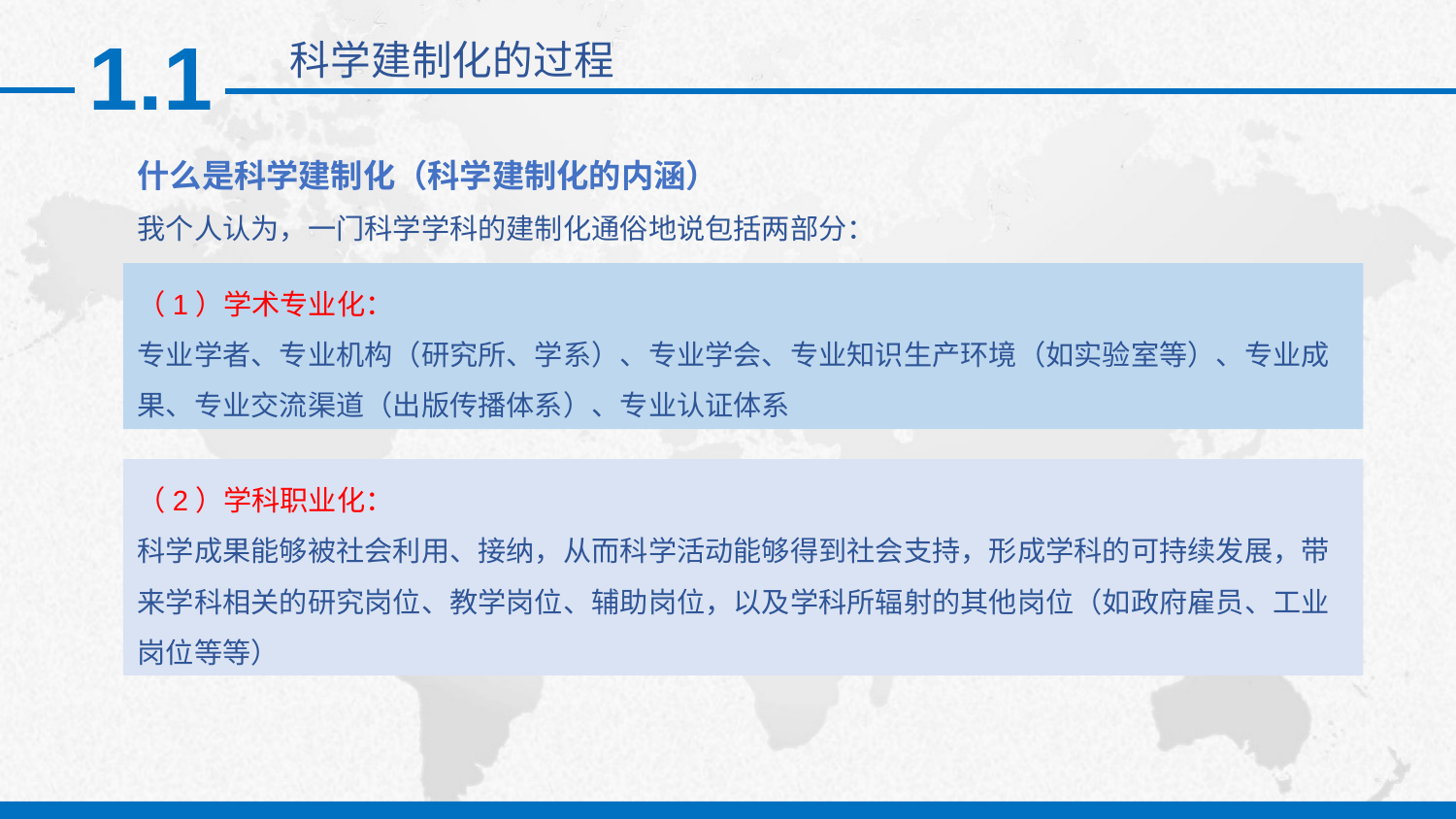

1.1
科学建制化的过程
什么是科学建制化（科学建制化的内涵）
我个人认为，一门科学学科的建制化通俗地说包括两部分：
（1）学术专业化：
专业学者、专业机构（研究所、学系）、专业学会、专业知识生产环境（如实验室等）、专业成果、专业交流渠道（出版传播体系）、专业认证体系
（2）学科职业化：
科学成果能够被社会利用、接纳，从而科学活动能够得到社会支持，形成学科的可持续发展，带来学科相关的研究岗位、教学岗位、辅助岗位，以及学科所辐射的其他岗位（如政府雇员、工业岗位等等）